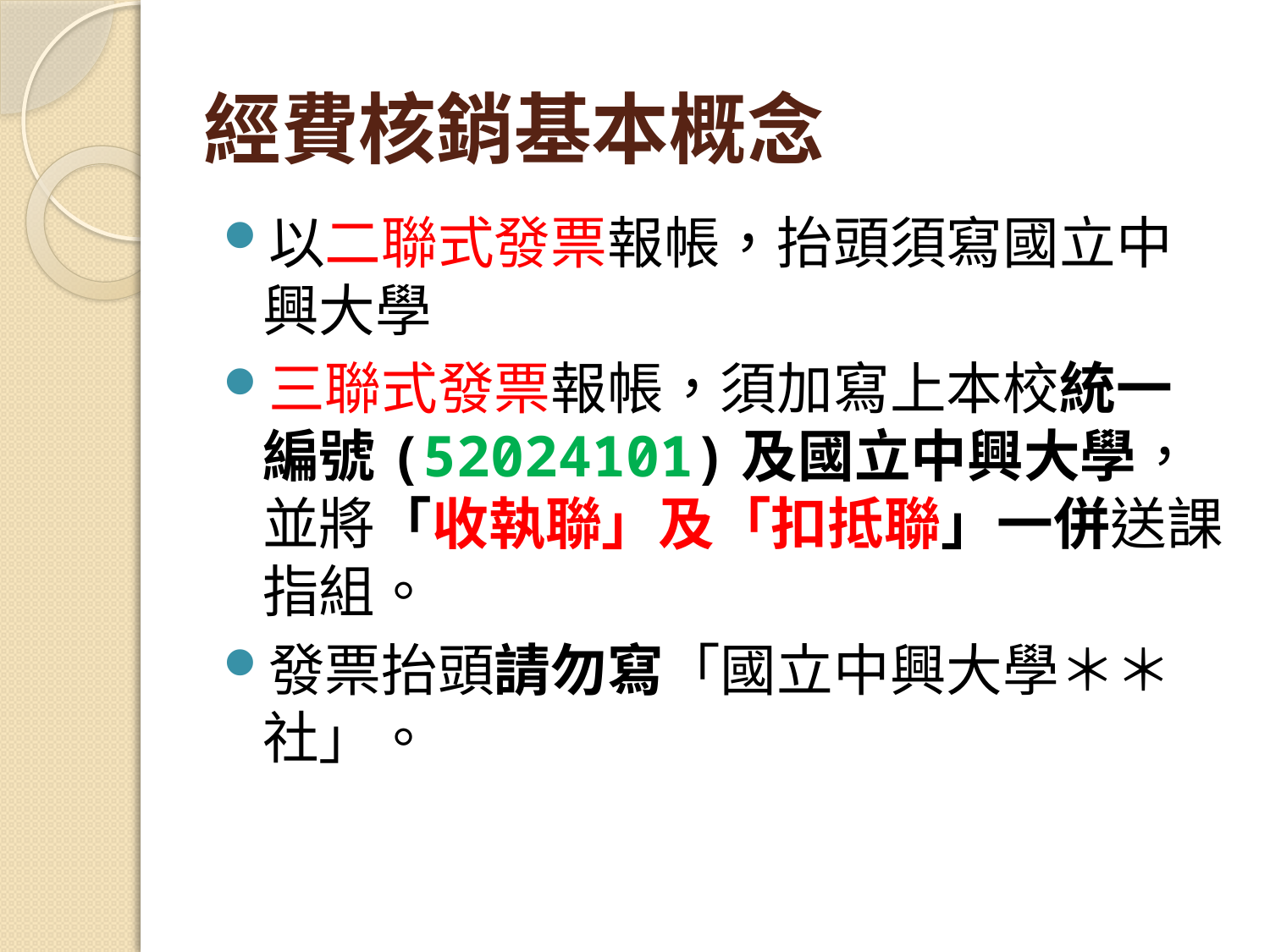

# 經費核銷基本概念
以二聯式發票報帳，抬頭須寫國立中興大學
三聯式發票報帳，須加寫上本校統一編號(52024101)及國立中興大學，並將「收執聯」及「扣抵聯」一併送課指組。
發票抬頭請勿寫「國立中興大學＊＊社」。